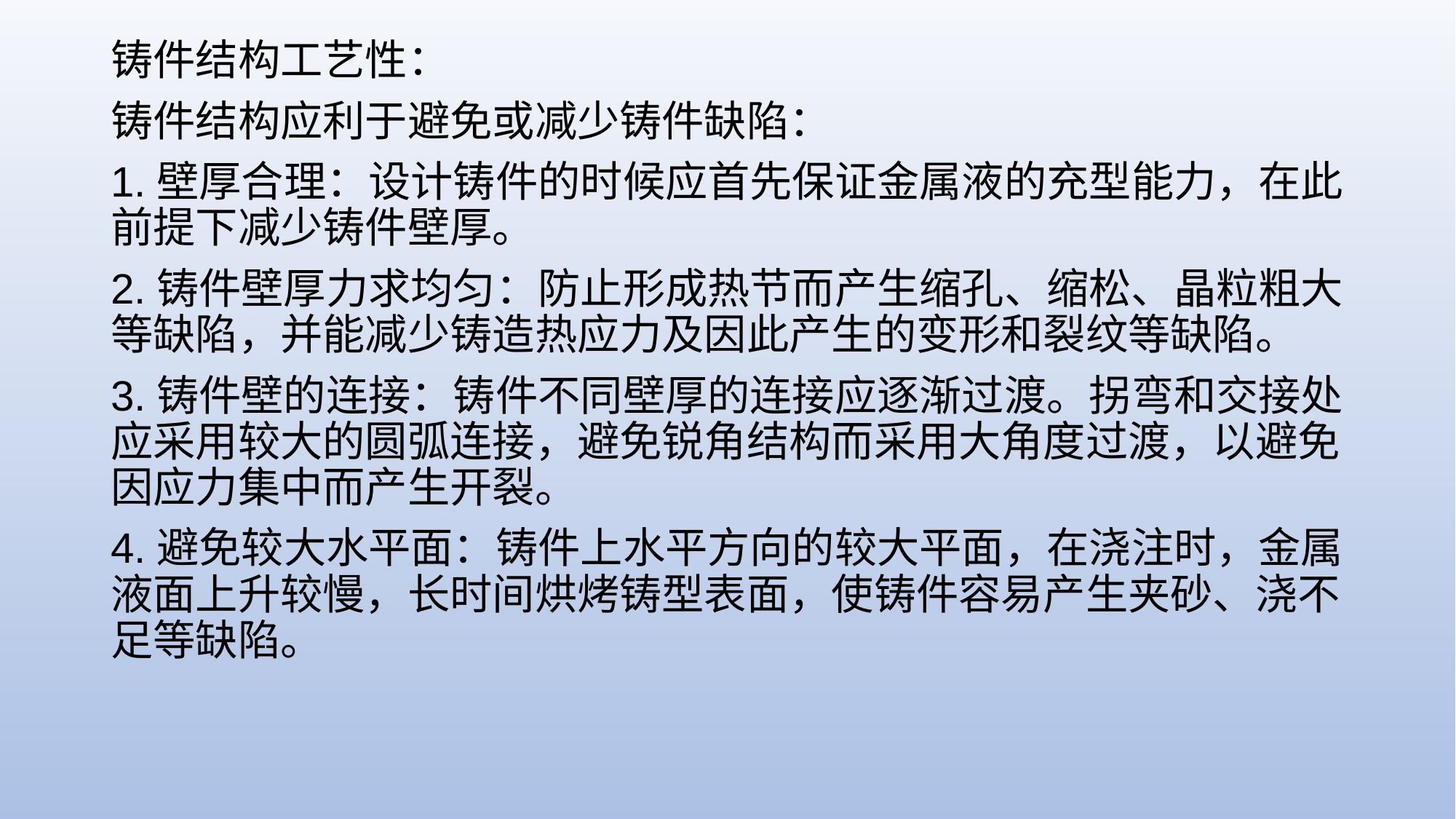

铸件结构工艺性：
铸件结构应利于避免或减少铸件缺陷：
1.壁厚合理：设计铸件的时候应首先保证金属液的充型能力，在此前提下减少铸件壁厚。
2.铸件壁厚力求均匀：防止形成热节而产生缩孔、缩松、晶粒粗大等缺陷，并能减少铸造热应力及因此产生的变形和裂纹等缺陷。
3.铸件壁的连接：铸件不同壁厚的连接应逐渐过渡。拐弯和交接处应采用较大的圆弧连接，避免锐角结构而采用大角度过渡，以避免因应力集中而产生开裂。
4.避免较大水平面：铸件上水平方向的较大平面，在浇注时，金属液面上升较慢，长时间烘烤铸型表面，使铸件容易产生夹砂、浇不足等缺陷。